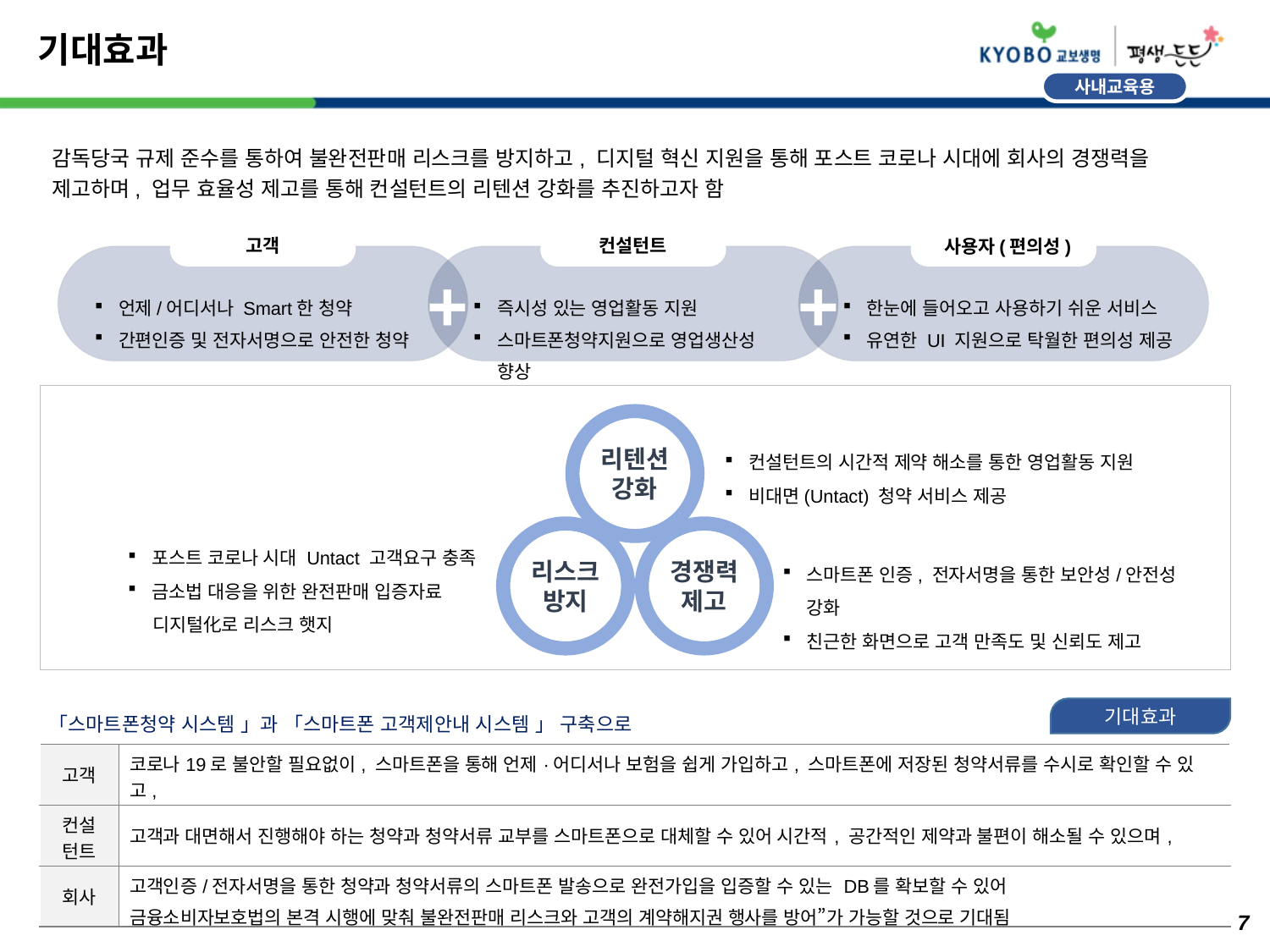

# 기대효과
감독당국 규제 준수를 통하여 불완전판매 리스크를 방지하고, 디지털 혁신 지원을 통해 포스트 코로나 시대에 회사의 경쟁력을
제고하며, 업무 효율성 제고를 통해 컨설턴트의 리텐션 강화를 추진하고자 함
고객
컨설턴트
사용자(편의성)

+
+
언제/어디서나 Smart한 청약
간편인증 및 전자서명으로 안전한 청약
즉시성 있는 영업활동 지원
스마트폰청약지원으로 영업생산성 향상
한눈에 들어오고 사용하기 쉬운 서비스
유연한 UI 지원으로 탁월한 편의성 제공

컨설턴트의 시간적 제약 해소를 통한 영업활동 지원
비대면(Untact) 청약 서비스 제공
리텐션
강화

포스트 코로나 시대 Untact 고객요구 충족
금소법 대응을 위한 완전판매 입증자료
    디지털化로 리스크 햇지
스마트폰 인증, 전자서명을 통한 보안성/안전성 강화
친근한 화면으로 고객 만족도 및 신뢰도 제고
리스크
방지
경쟁력
제고
「스마트폰청약 시스템 」과 「스마트폰 고객제안내 시스템 」 구축으로
기대효과
| 고객 | 코로나19로 불안할 필요없이, 스마트폰을 통해 언제·어디서나 보험을 쉽게 가입하고, 스마트폰에 저장된 청약서류를 수시로 확인할 수 있고, |
| --- | --- |
| 컨설 턴트 | 고객과 대면해서 진행해야 하는 청약과 청약서류 교부를 스마트폰으로 대체할 수 있어 시간적, 공간적인 제약과 불편이 해소될 수 있으며, |
| 회사 | 고객인증/전자서명을 통한 청약과 청약서류의 스마트폰 발송으로 완전가입을 입증할 수 있는 DB를 확보할 수 있어 금융소비자보호법의 본격 시행에 맞춰 불완전판매 리스크와 고객의 계약해지권 행사를 방어”가 가능할 것으로 기대됨 |